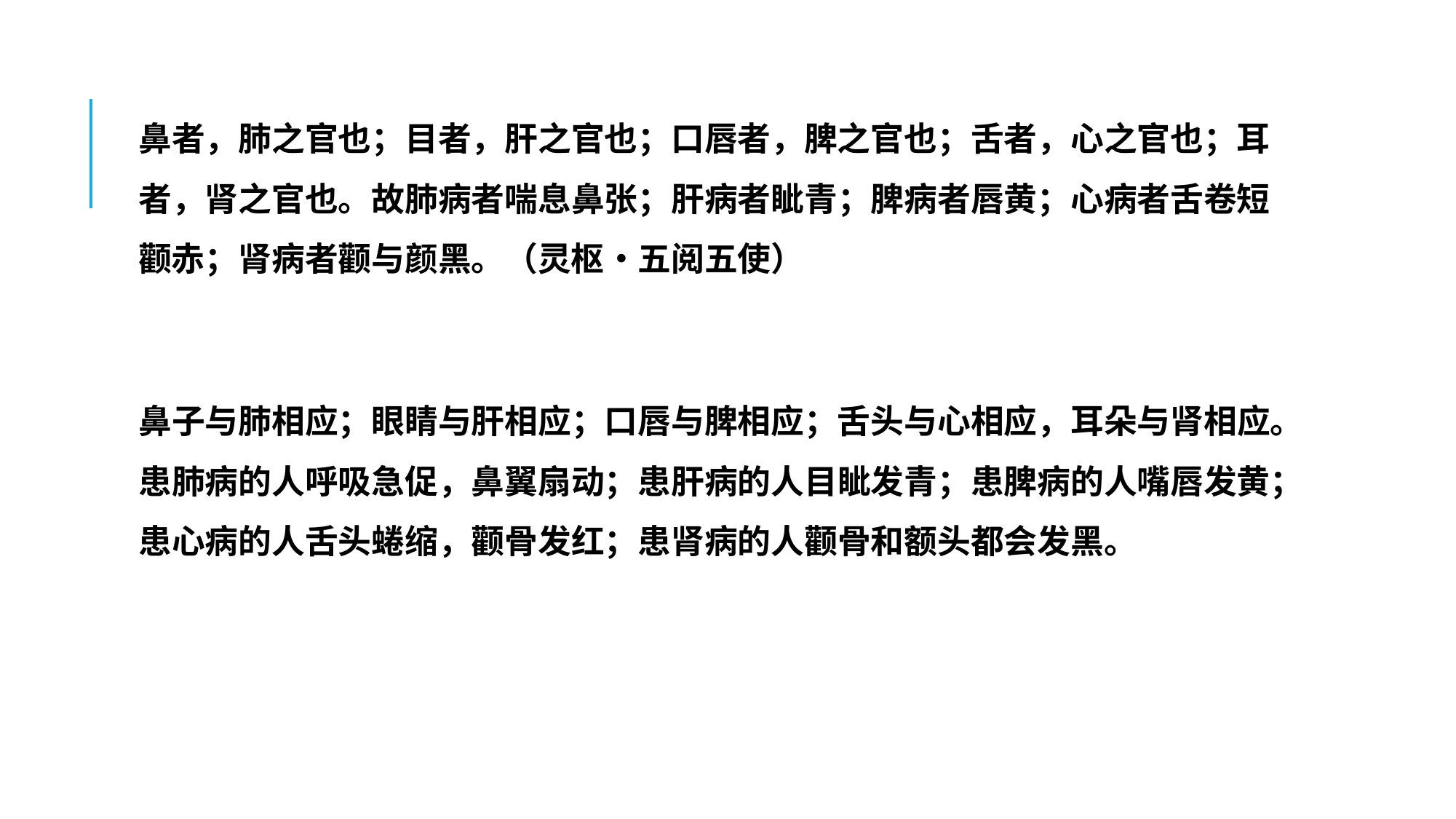

鼻者，肺之官也；目者，肝之官也；口唇者，脾之官也；舌者，心之官也；耳者，肾之官也。故肺病者喘息鼻张；肝病者眦青；脾病者唇黄；心病者舌卷短颧赤；肾病者颧与颜黑。（灵枢•五阅五使）

鼻子与肺相应；眼睛与肝相应；口唇与脾相应；舌头与心相应，耳朵与肾相应。患肺病的人呼吸急促，鼻翼扇动；患肝病的人目眦发青；患脾病的人嘴唇发黄；患心病的人舌头蜷缩，颧骨发红；患肾病的人颧骨和额头都会发黑。